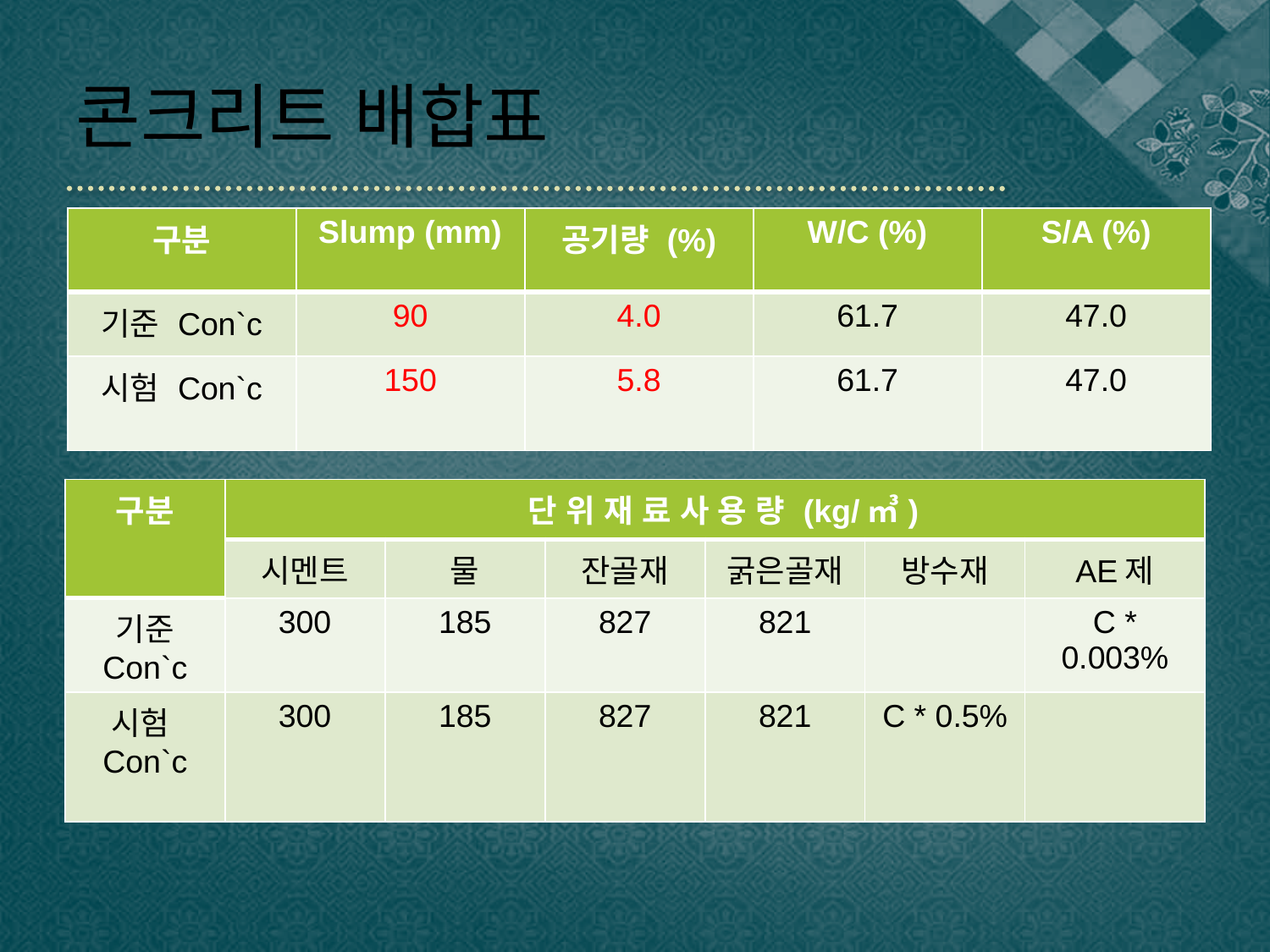

# 콘크리트 배합표
| 구분 | Slump (mm) | 공기량 (%) | W/C (%) | S/A (%) |
| --- | --- | --- | --- | --- |
| 기준 Con`c | 90 | 4.0 | 61.7 | 47.0 |
| 시험 Con`c | 150 | 5.8 | 61.7 | 47.0 |
| 구분 | 단 위 재 료 사 용 량 (kg/㎥) |  |  |  |  |  |
| --- | --- | --- | --- | --- | --- | --- |
|  | 시멘트 | 물 | 잔골재 | 굵은골재 | 방수재 | AE제 |
| 기준 Con`c | 300 | 185 | 827 | 821 |  | C \* 0.003% |
| 시험Con`c | 300 | 185 | 827 | 821 | C \* 0.5% |  |